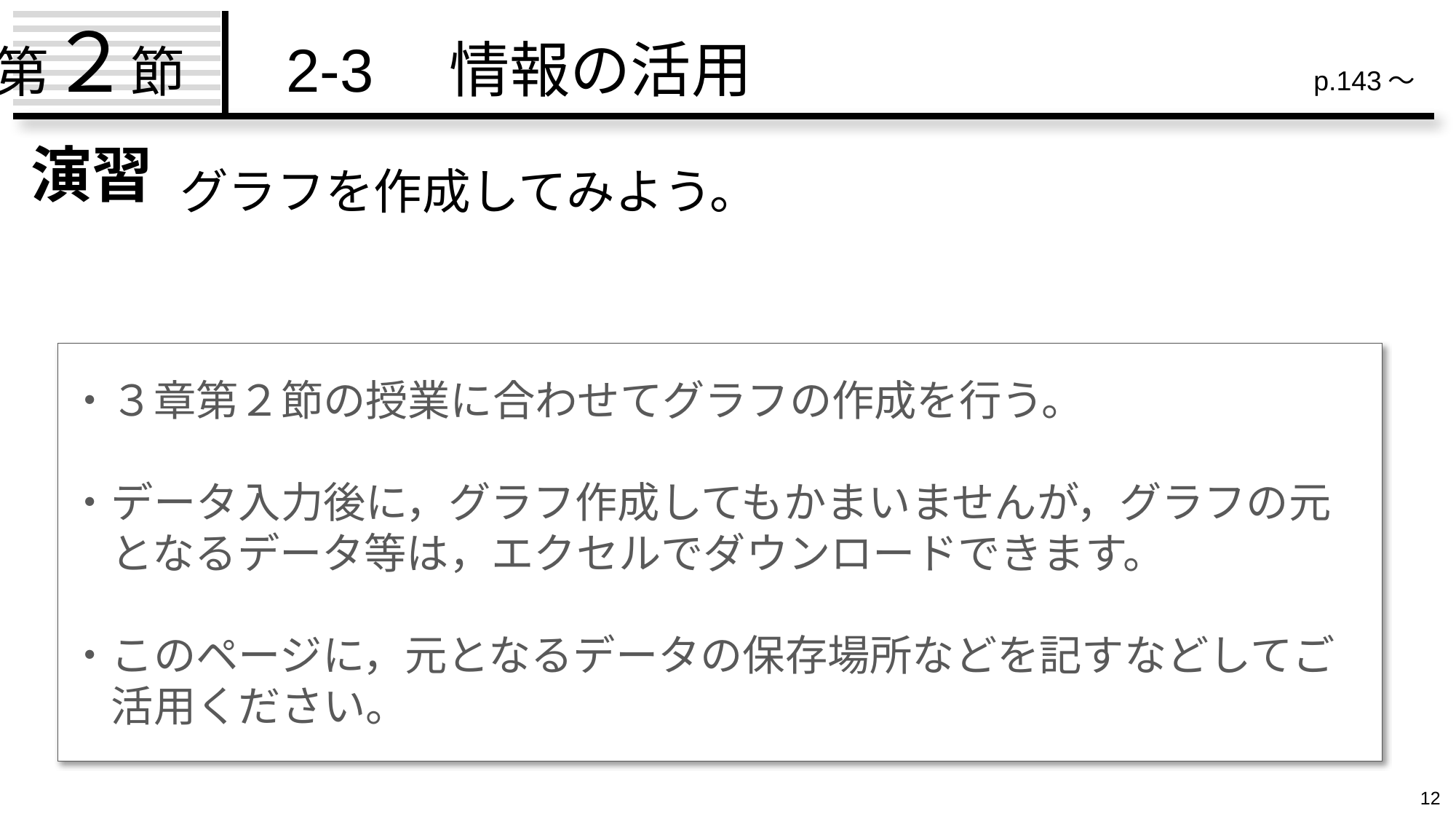

第２節　2-3　情報の活用
p.143～
演習
　　　グラフを作成してみよう。

・３章第２節の授業に合わせてグラフの作成を行う。

・データ入力後に，グラフ作成してもかまいませんが，グラフの元
　となるデータ等は，エクセルでダウンロードできます。

・このページに，元となるデータの保存場所などを記すなどしてご
　活用ください。

12